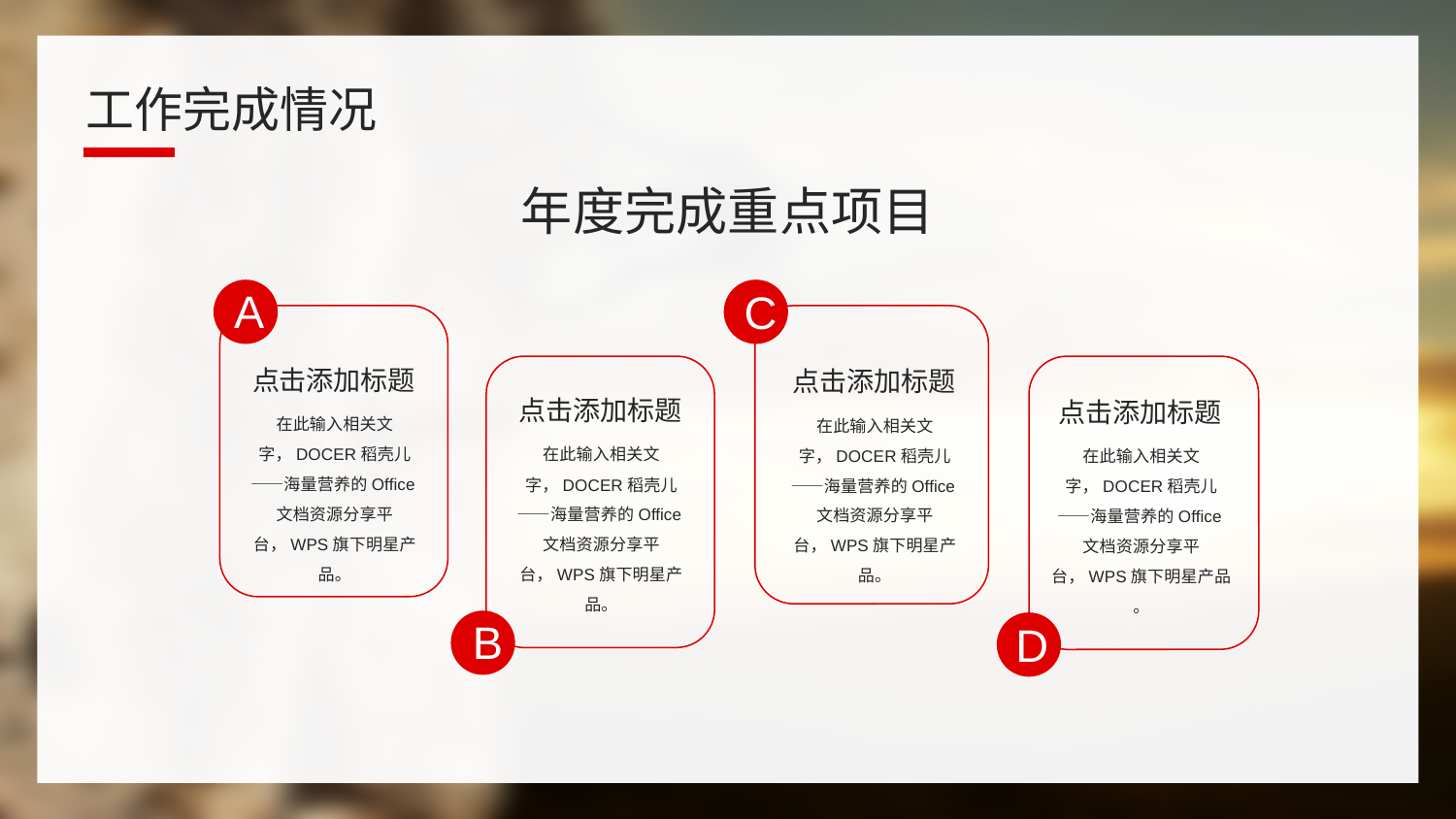

工作完成情况
年度完成重点项目
A
C

点击添加标题
点击添加标题
点击添加标题
点击添加标题
在此输入相关文字，DOCER稻壳儿——海量营养的Office文档资源分享平台，WPS旗下明星产品。
在此输入相关文字，DOCER稻壳儿——海量营养的Office文档资源分享平台，WPS旗下明星产品。
在此输入相关文字，DOCER稻壳儿——海量营养的Office文档资源分享平台，WPS旗下明星产品。
在此输入相关文字，DOCER稻壳儿——海量营养的Office文档资源分享平台，WPS旗下明星产品
。
B
D